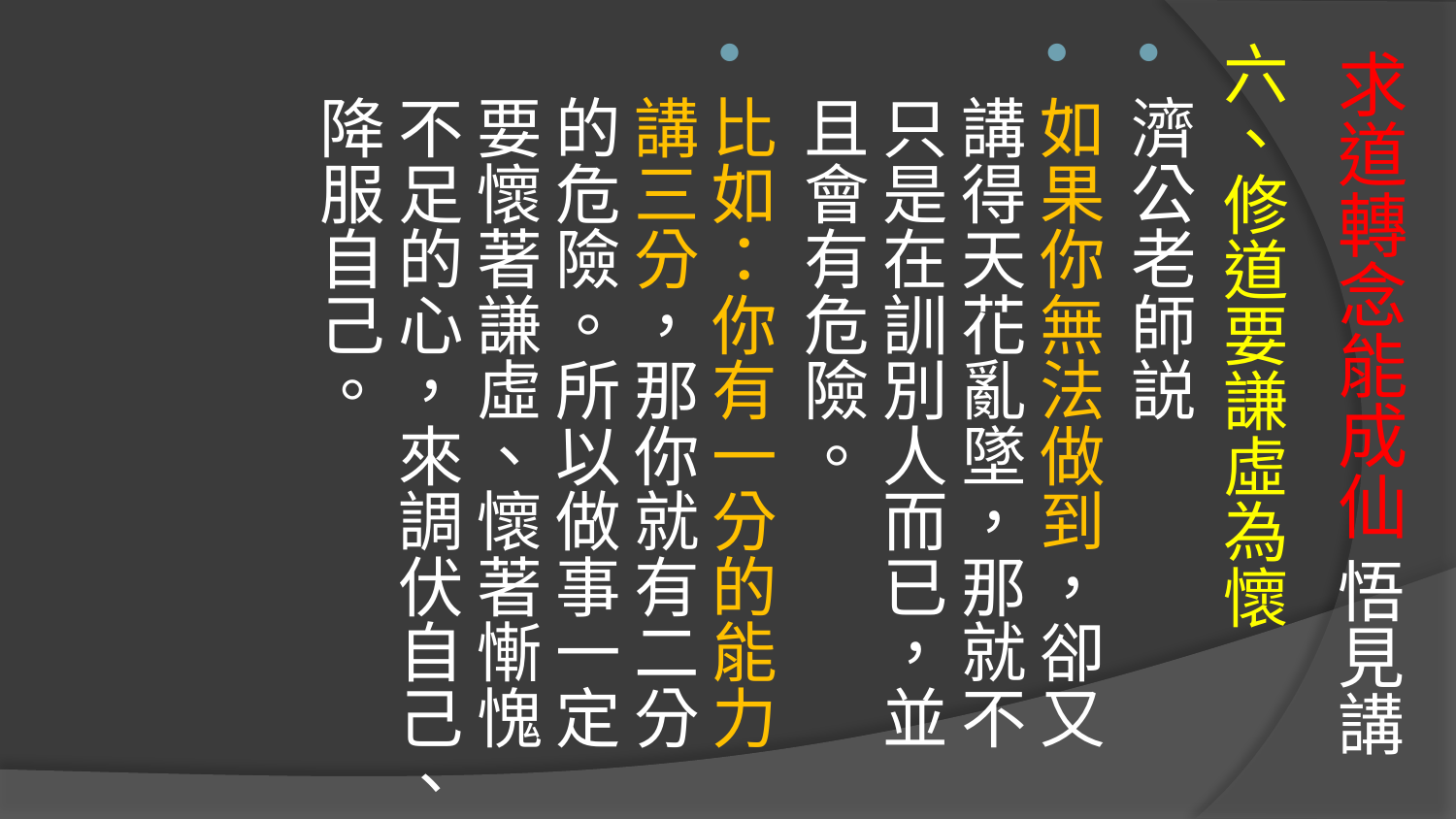

# 求道轉念能成仙 悟見講
六、修道要謙虛為懷
濟公老師説
如果你無法做到，卻又講得天花亂墜，那就不只是在訓別人而已，並且會有危險。
比如：你有一分的能力講三分，那你就有二分的危險。所以做事一定要懷著謙虛、懷著慚愧不足的心，來調伏自己、降服自己。